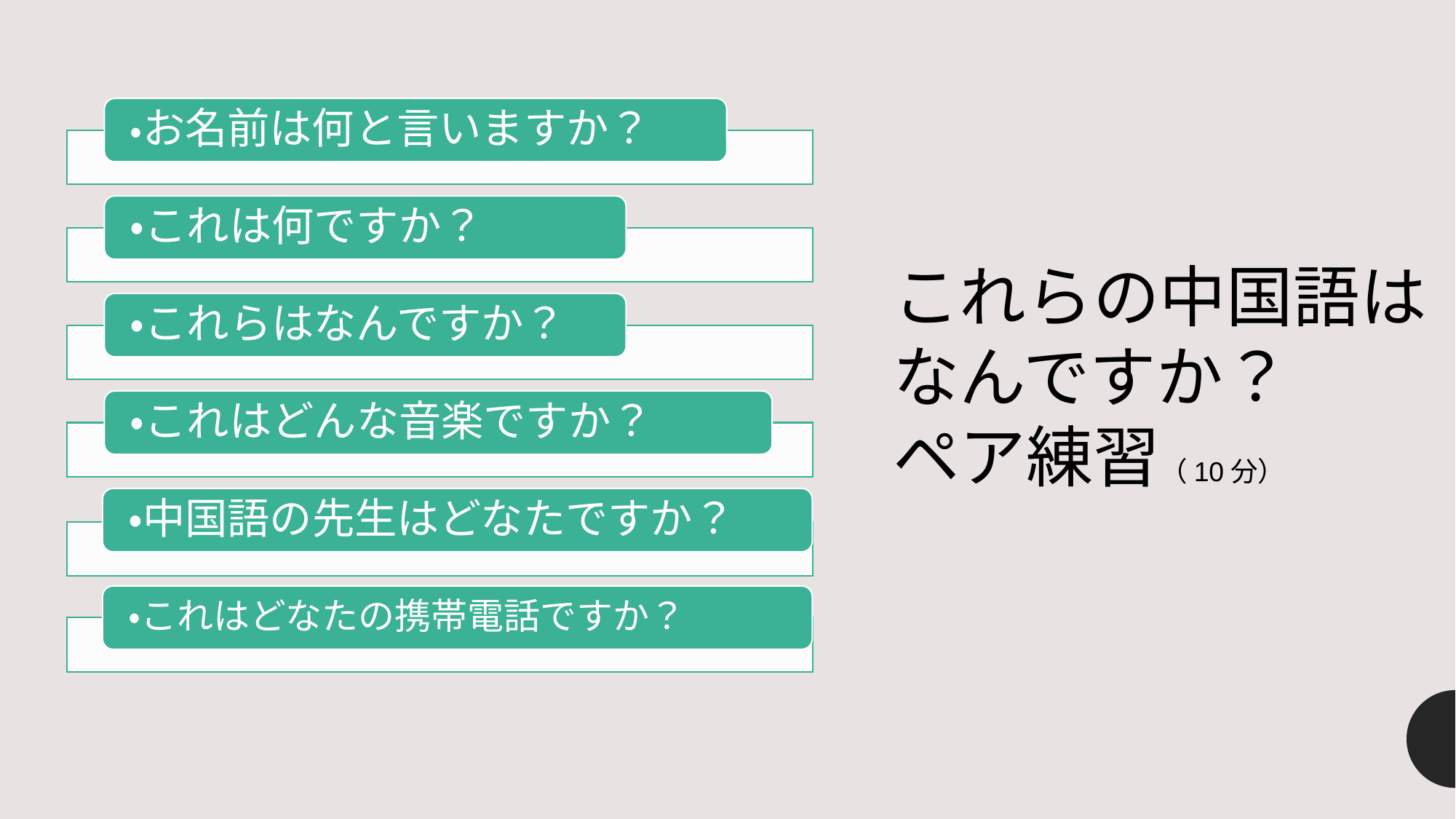

・お名前は何と言いますか？
・これは何ですか？
・これらはなんですか？
・これはどんな音楽ですか？
・中国語の先生はどなたですか？
・これはどなたの携帯電話ですか？
これらの中国語は
なんですか？
ペア練習（10分）